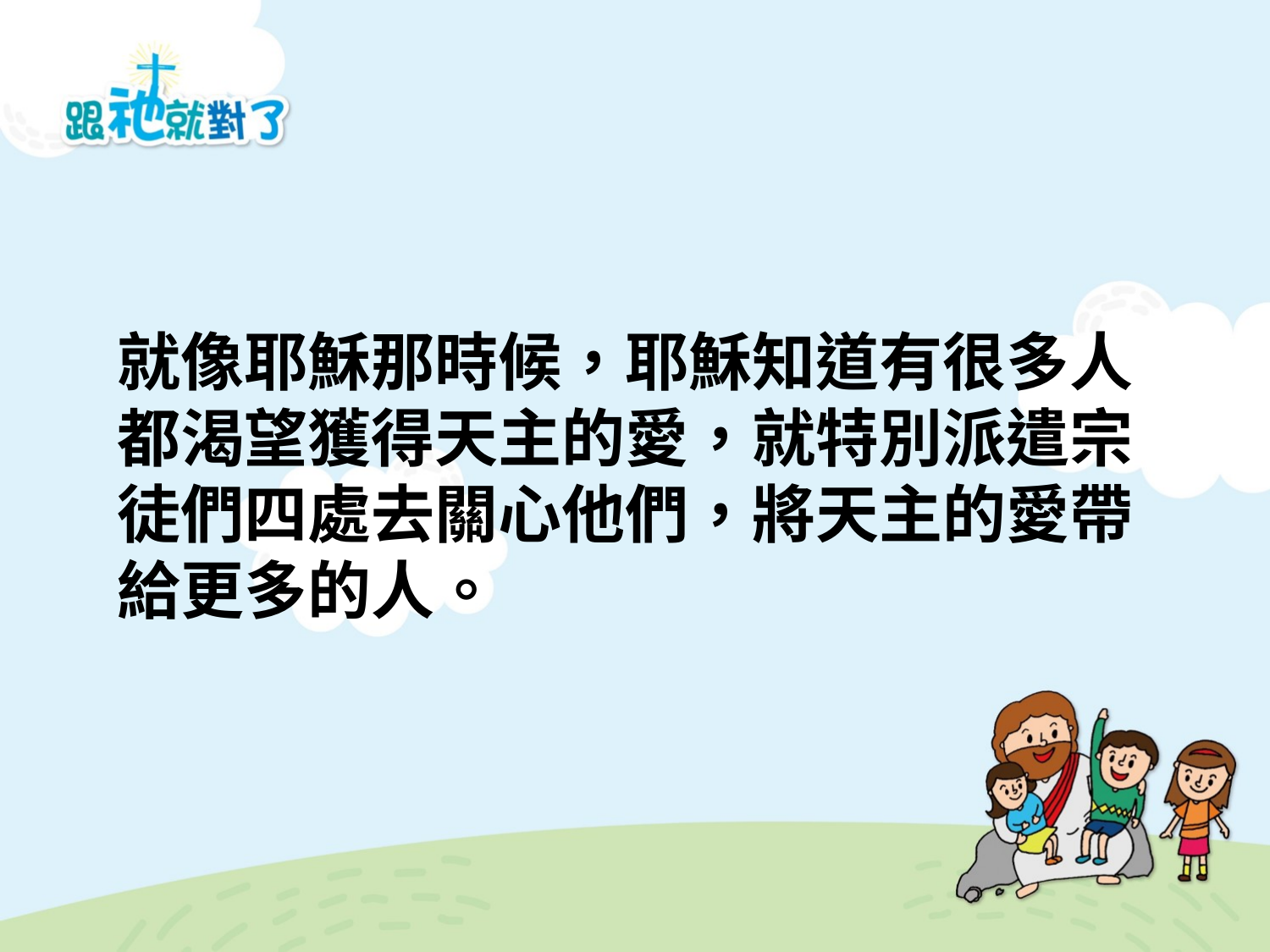

就像耶穌那時候，耶穌知道有很多人都渴望獲得天主的愛，就特別派遣宗徒們四處去關心他們，將天主的愛帶給更多的人。